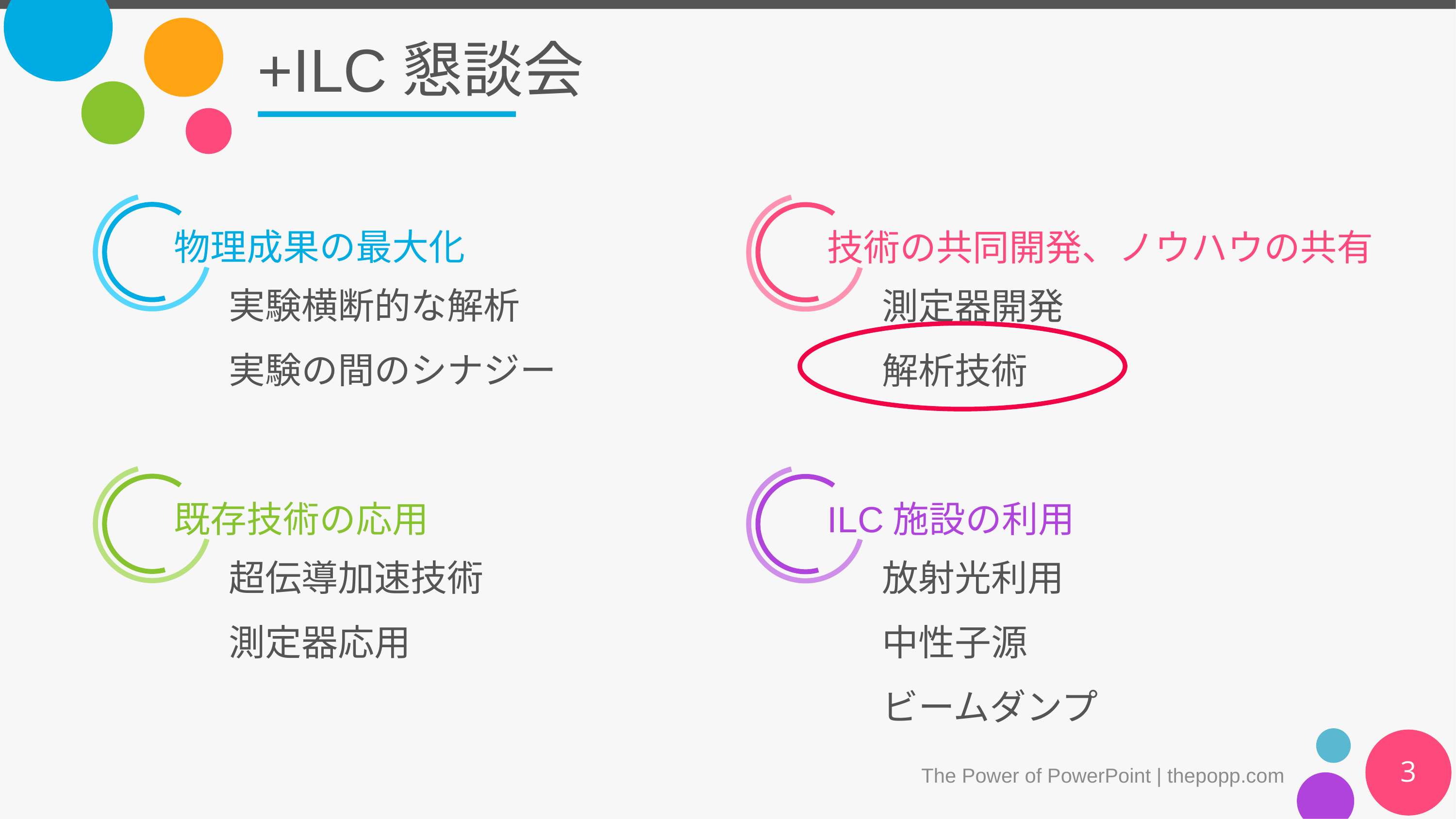

# +ILC懇談会

物理成果の最大化
技術の共同開発、ノウハウの共有
実験横断的な解析
実験の間のシナジー
測定器開発
解析技術

既存技術の応用
ILC施設の利用
超伝導加速技術
測定器応用
放射光利用
中性子源
ビームダンプ
3
The Power of PowerPoint | thepopp.com